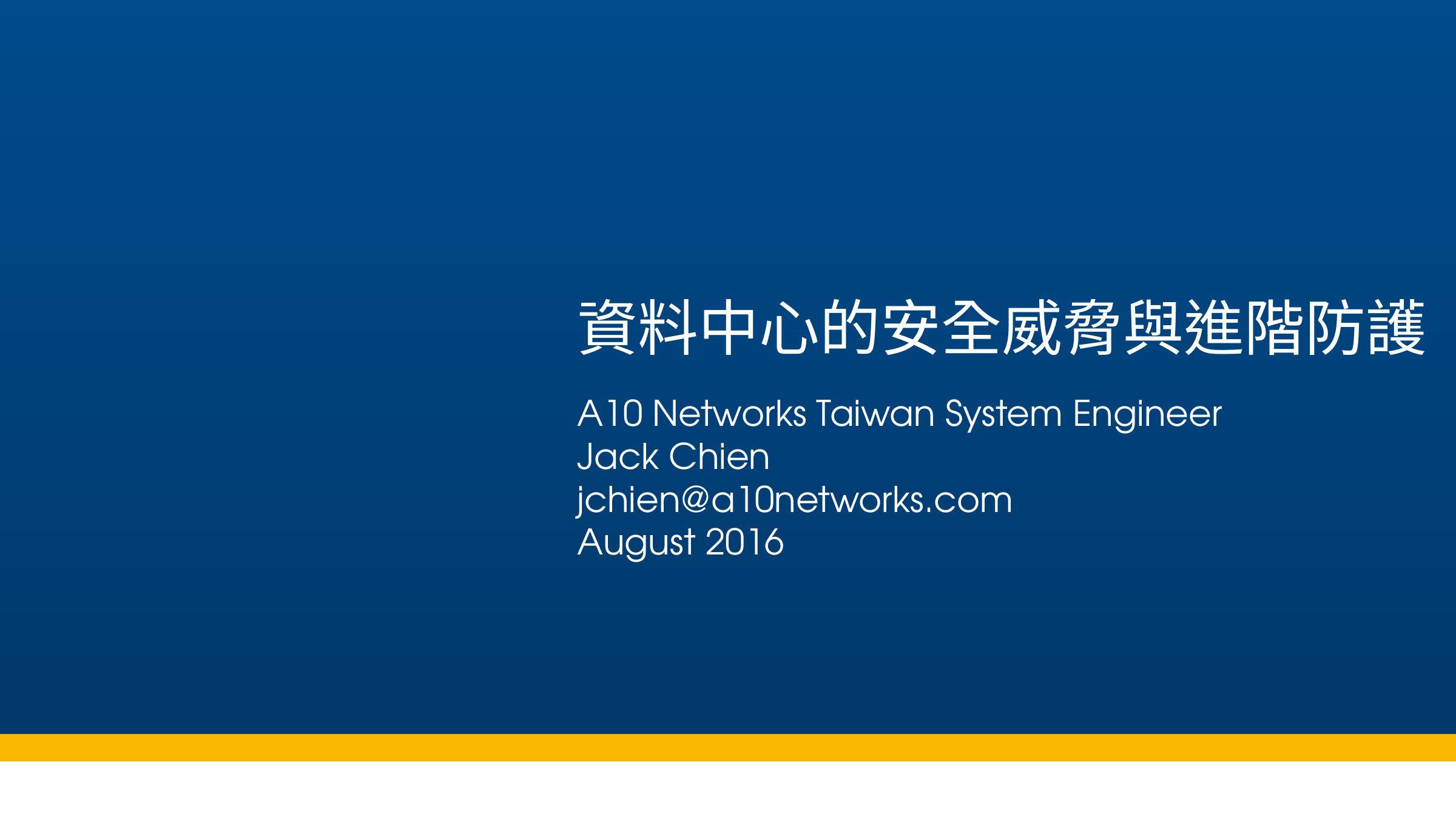

# 資料中心的安全威脅與進階防護
A10 Networks Taiwan System Engineer
Jack Chien
jchien@a10networks.com
August 2016